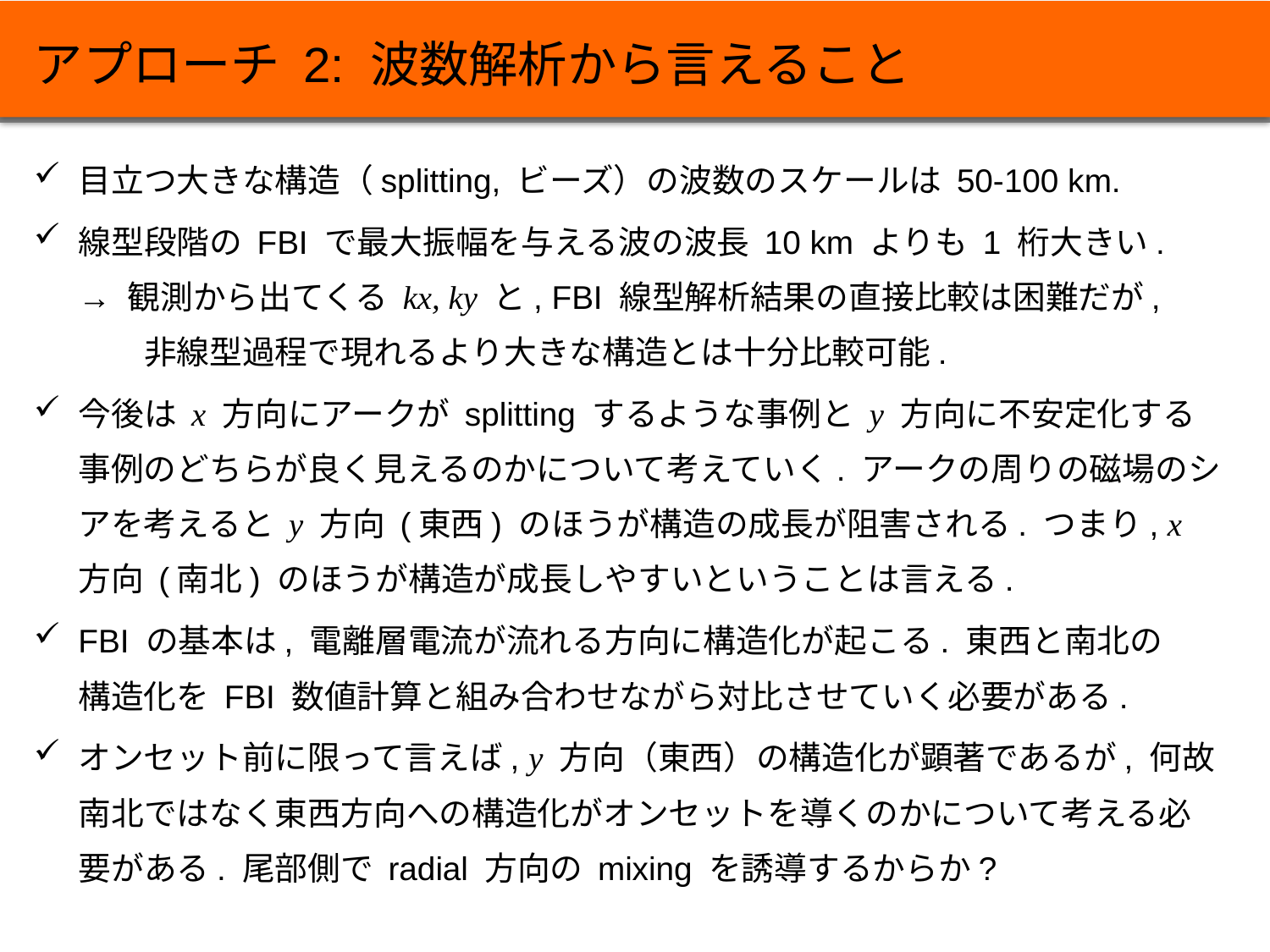

# アプローチ 2: 波数解析から言えること
目立つ大きな構造（splitting, ビーズ）の波数のスケールは 50-100 km.
線型段階の FBI で最大振幅を与える波の波長 10 km よりも 1 桁大きい.
→ 観測から出てくる kx, ky と, FBI 線型解析結果の直接比較は困難だが,
　　非線型過程で現れるより大きな構造とは十分比較可能.
今後は x 方向にアークが splitting するような事例と y 方向に不安定化する事例のどちらが良く見えるのかについて考えていく. アークの周りの磁場のシアを考えると y 方向 (東西) のほうが構造の成長が阻害される. つまり, x 方向 (南北) のほうが構造が成長しやすいということは言える.
FBI の基本は, 電離層電流が流れる方向に構造化が起こる. 東西と南北の
構造化を FBI 数値計算と組み合わせながら対比させていく必要がある.
オンセット前に限って言えば, y 方向（東西）の構造化が顕著であるが, 何故
南北ではなく東西方向への構造化がオンセットを導くのかについて考える必要がある. 尾部側で radial 方向の mixing を誘導するからか?